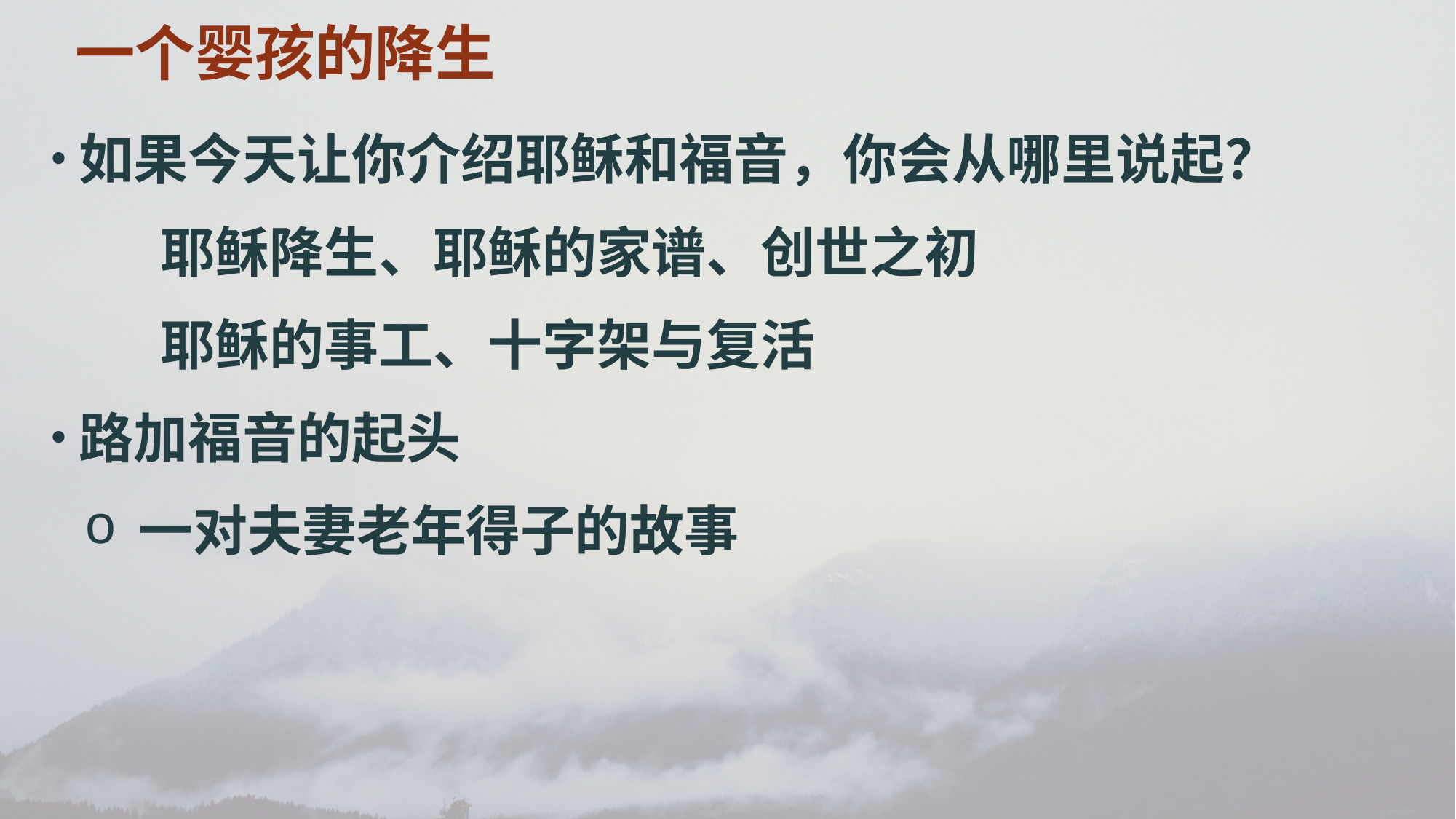

一个婴孩的降生
如果今天让你介绍耶稣和福音，你会从哪里说起？
	耶稣降生、耶稣的家谱、创世之初
	耶稣的事工、十字架与复活
路加福音的起头
一对夫妻老年得子的故事